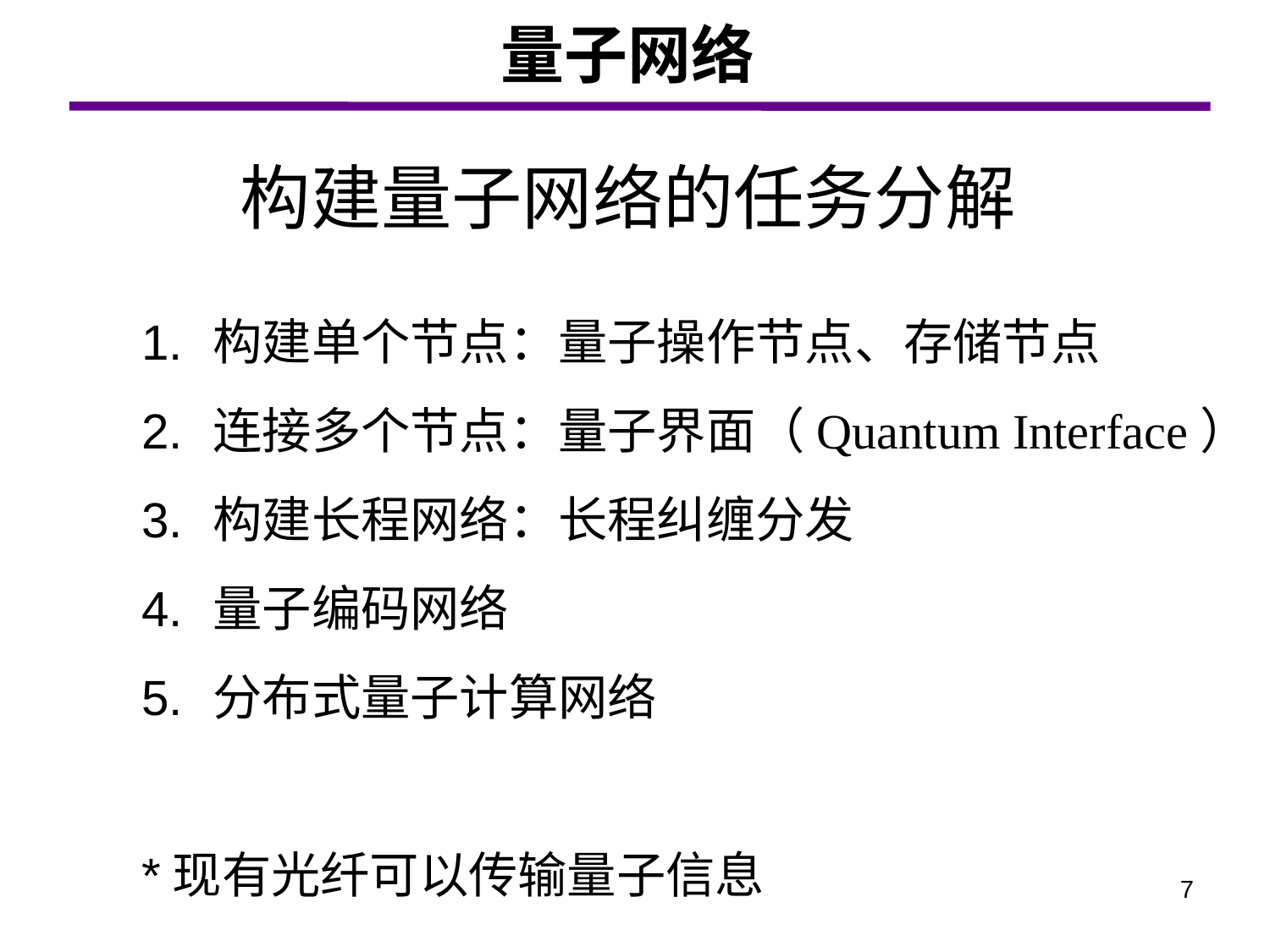

量子网络
# 构建量子网络的任务分解
构建单个节点：量子操作节点、存储节点
连接多个节点：量子界面（Quantum Interface）
构建长程网络：长程纠缠分发
量子编码网络
分布式量子计算网络

*现有光纤可以传输量子信息
7